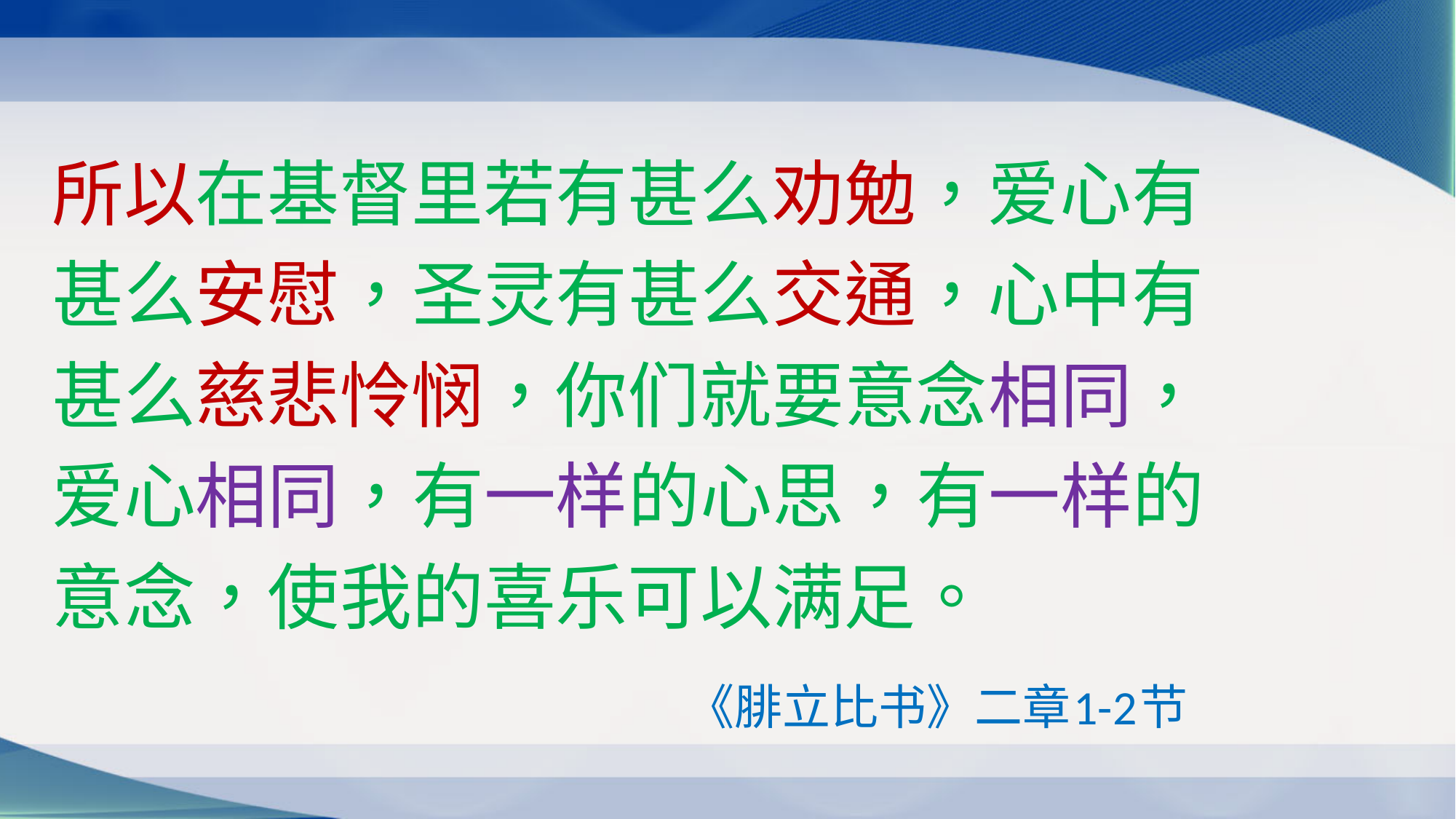

所以在基督里若有甚么劝勉，爱心有
甚么安慰，圣灵有甚么交通，心中有
甚么慈悲怜悯，你们就要意念相同，
爱心相同，有一样的心思，有一样的
意念，使我的喜乐可以满足。
                                       《腓立比书》二章1-2节